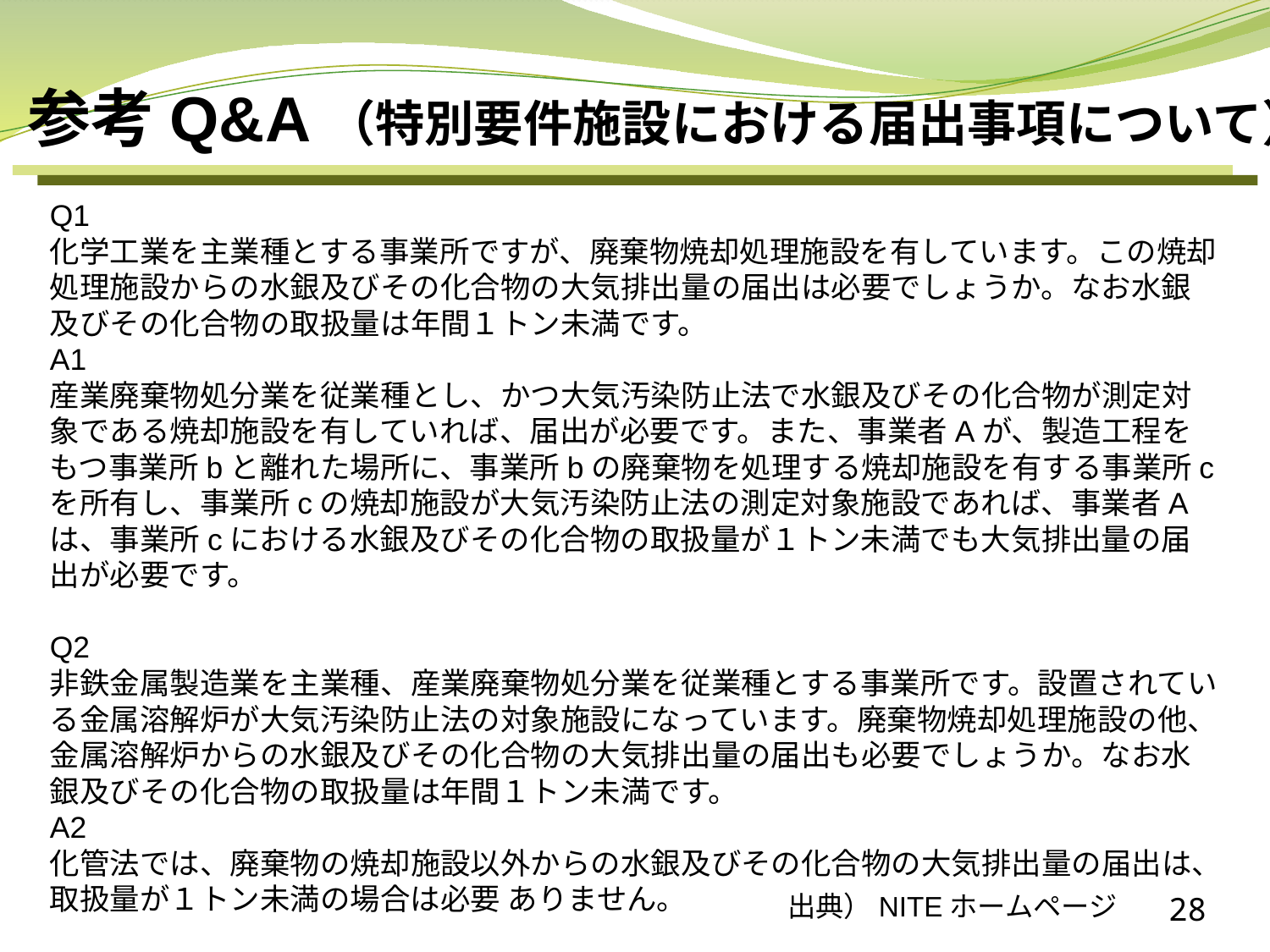

参考Q&A（特別要件施設における届出事項について）

Q1
化学工業を主業種とする事業所ですが、廃棄物焼却処理施設を有しています。この焼却処理施設からの水銀及びその化合物の大気排出量の届出は必要でしょうか。なお水銀及びその化合物の取扱量は年間１トン未満です。
A1
産業廃棄物処分業を従業種とし、かつ大気汚染防止法で水銀及びその化合物が測定対象である焼却施設を有していれば、届出が必要です。また、事業者Aが、製造工程をもつ事業所bと離れた場所に、事業所bの廃棄物を処理する焼却施設を有する事業所cを所有し、事業所cの焼却施設が大気汚染防止法の測定対象施設であれば、事業者Aは、事業所cにおける水銀及びその化合物の取扱量が１トン未満でも大気排出量の届出が必要です。

Q2
非鉄金属製造業を主業種、産業廃棄物処分業を従業種とする事業所です。設置されている金属溶解炉が大気汚染防止法の対象施設になっています。廃棄物焼却処理施設の他、金属溶解炉からの水銀及びその化合物の大気排出量の届出も必要でしょうか。なお水銀及びその化合物の取扱量は年間１トン未満です。
A2
化管法では、廃棄物の焼却施設以外からの水銀及びその化合物の大気排出量の届出は、取扱量が１トン未満の場合は必要 ありません。
28
出典）NITEホームページ